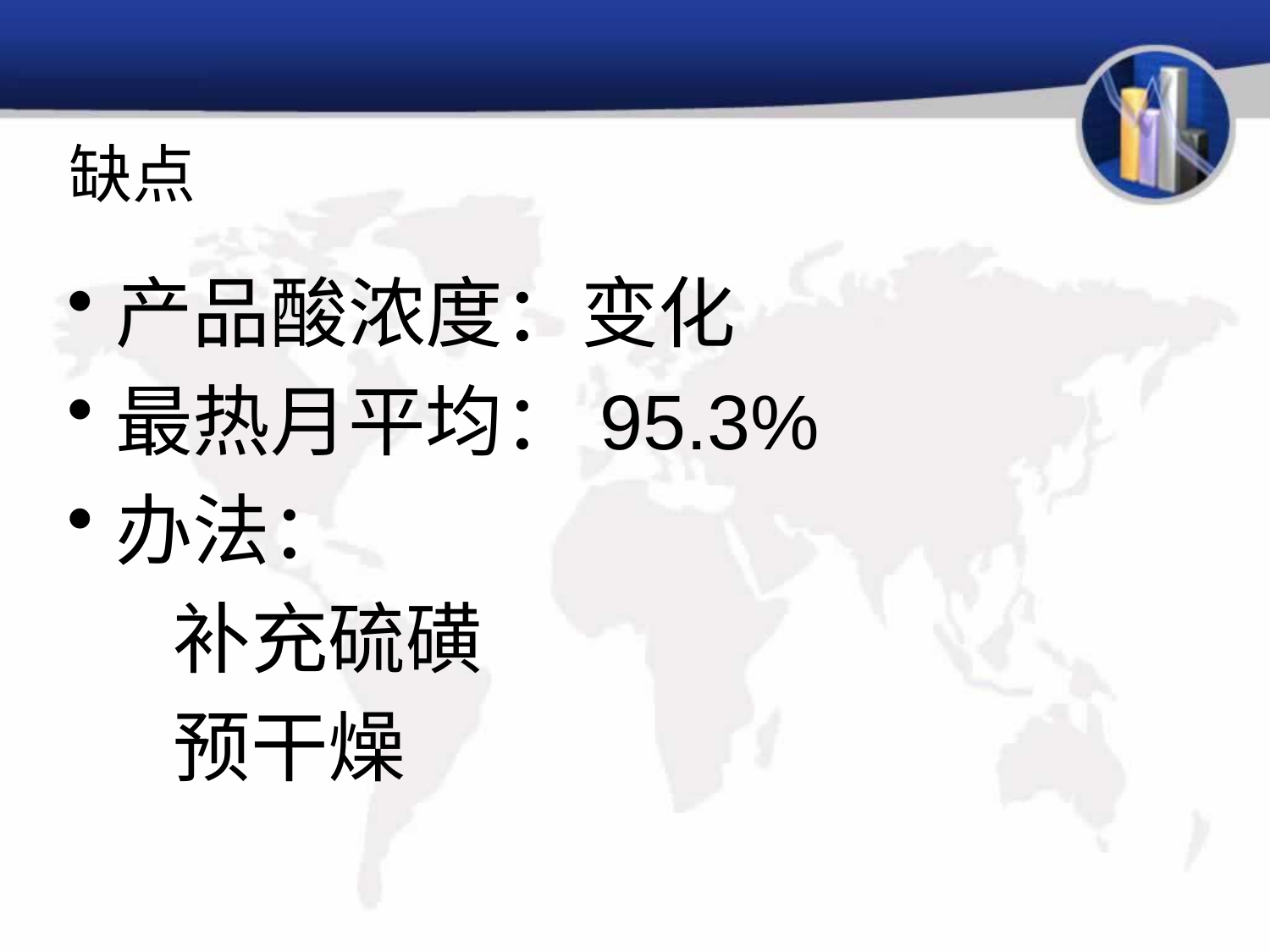

# 缺点
产品酸浓度：变化
最热月平均：95.3%
办法：
     补充硫磺
     预干燥